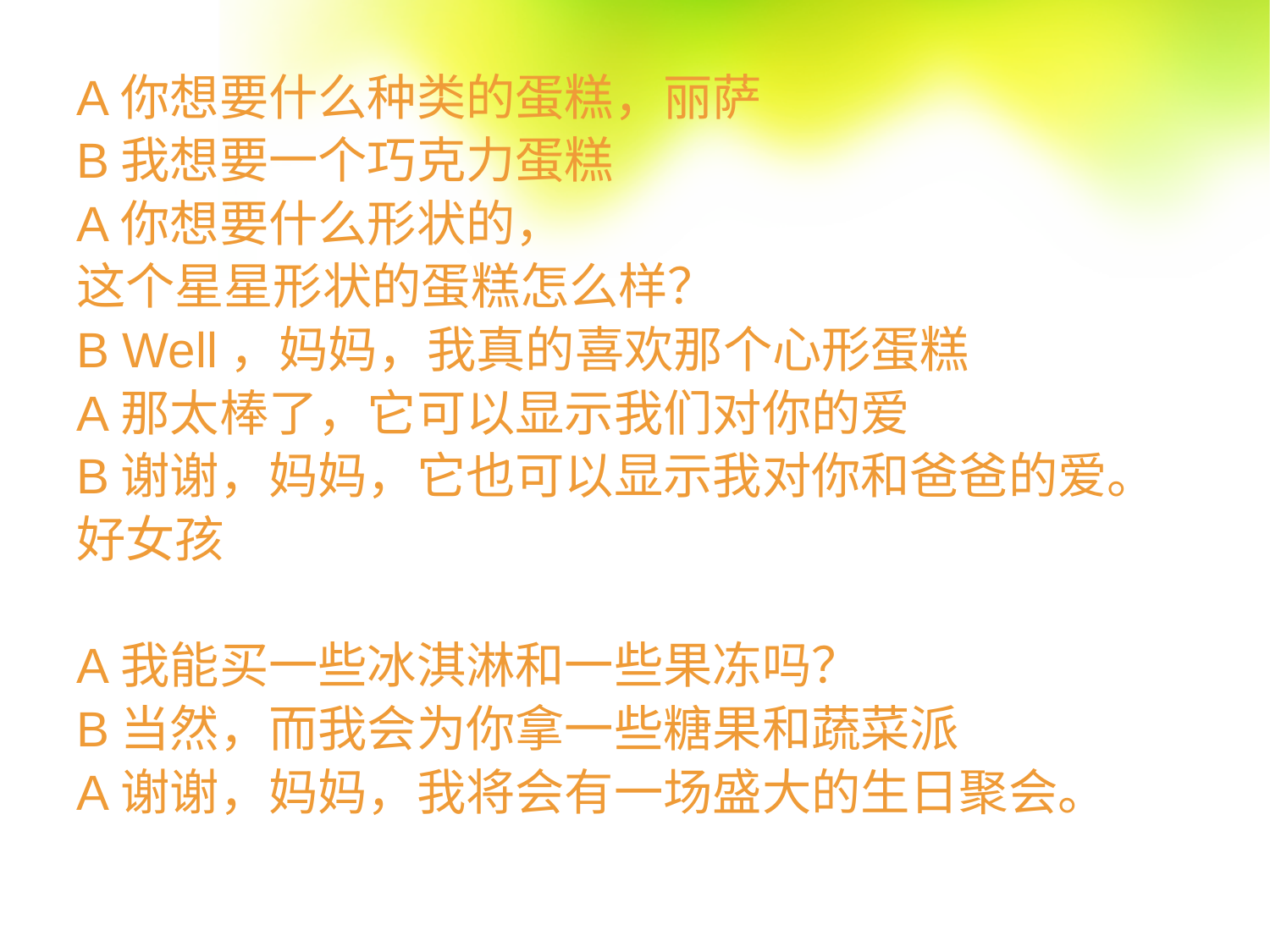

A你想要什么种类的蛋糕，丽萨
B我想要一个巧克力蛋糕
A你想要什么形状的，
这个星星形状的蛋糕怎么样？
B Well，妈妈，我真的喜欢那个心形蛋糕
A那太棒了，它可以显示我们对你的爱
B谢谢，妈妈，它也可以显示我对你和爸爸的爱。
好女孩

A我能买一些冰淇淋和一些果冻吗？
B当然，而我会为你拿一些糖果和蔬菜派
A谢谢，妈妈，我将会有一场盛大的生日聚会。